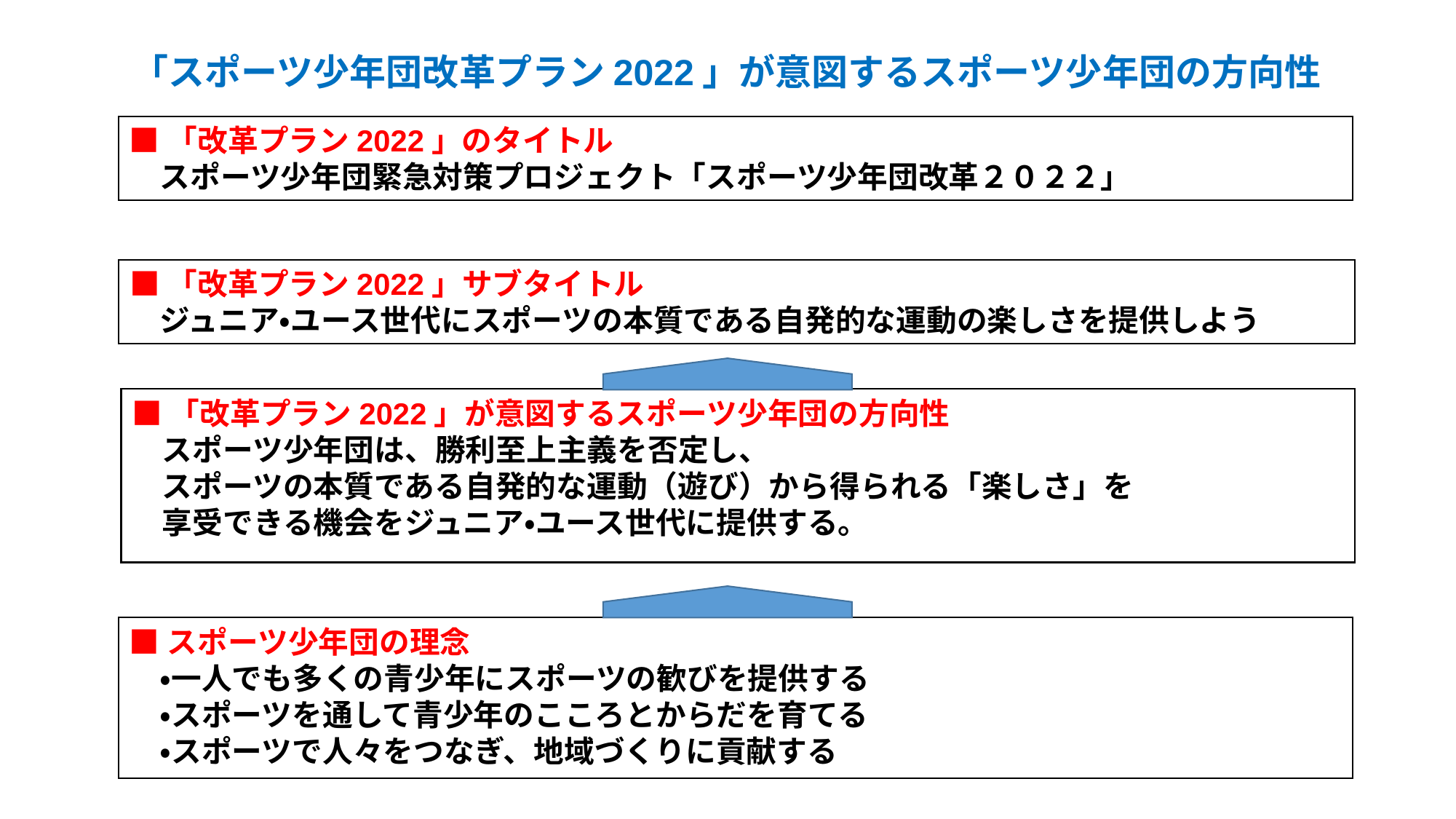

# 「スポーツ少年団改革プラン2022」が意図するスポーツ少年団の方向性
■「改革プラン2022」のタイトル
　スポーツ少年団緊急対策プロジェクト「スポーツ少年団改革２０２２」

■「改革プラン2022」サブタイトル
　ジュニア・ユース世代にスポーツの本質である自発的な運動の楽しさを提供しよう
■「改革プラン2022」が意図するスポーツ少年団の方向性
　スポーツ少年団は、勝利至上主義を否定し、
　スポーツの本質である自発的な運動（遊び）から得られる「楽しさ」を
　享受できる機会をジュニア・ユース世代に提供する。

■スポーツ少年団の理念
　・一人でも多くの青少年にスポーツの歓びを提供する
　・スポーツを通して青少年のこころとからだを育てる
　・スポーツで人々をつなぎ、地域づくりに貢献する